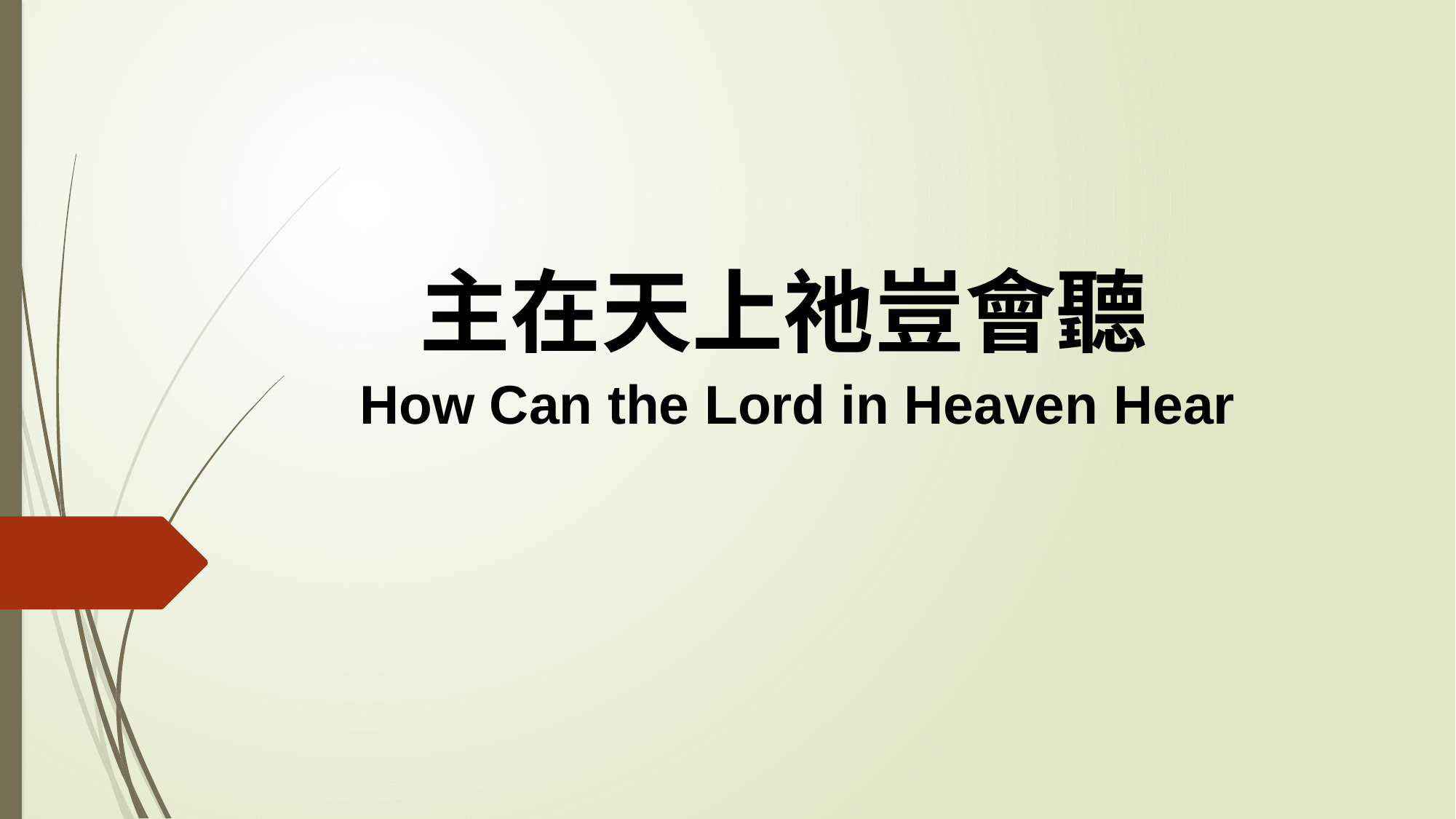

# 主在天上祂豈會聽 How Can the Lord in Heaven Hear